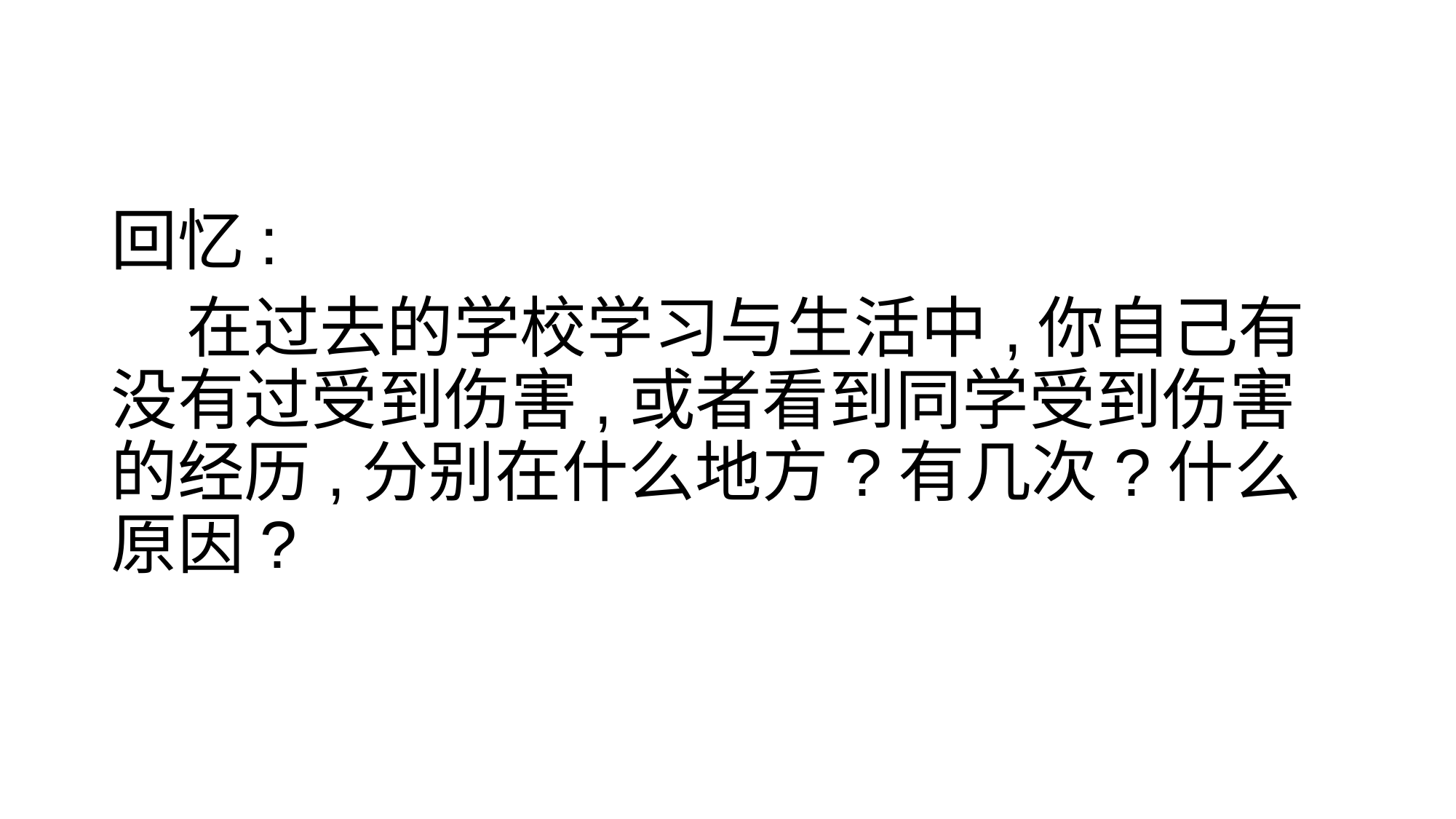

回忆:
    在过去的学校学习与生活中,你自己有没有过受到伤害,或者看到同学受到伤害的经历,分别在什么地方?有几次?什么原因?